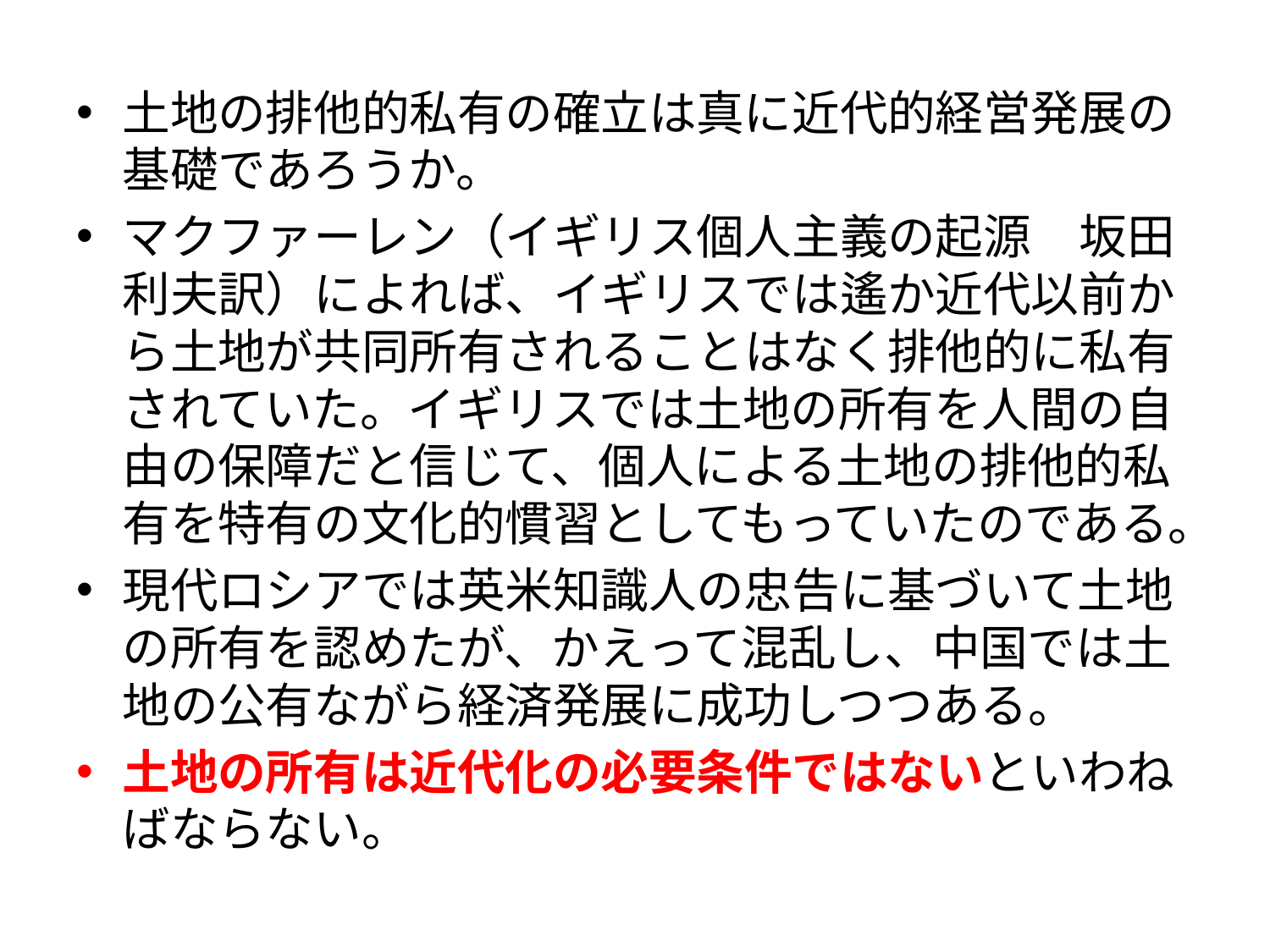

土地の排他的私有の確立は真に近代的経営発展の基礎であろうか。
マクファーレン（イギリス個人主義の起源　坂田利夫訳）によれば、イギリスでは遙か近代以前から土地が共同所有されることはなく排他的に私有されていた。イギリスでは土地の所有を人間の自由の保障だと信じて、個人による土地の排他的私有を特有の文化的慣習としてもっていたのである。
現代ロシアでは英米知識人の忠告に基づいて土地の所有を認めたが、かえって混乱し、中国では土地の公有ながら経済発展に成功しつつある。
土地の所有は近代化の必要条件ではないといわねばならない。